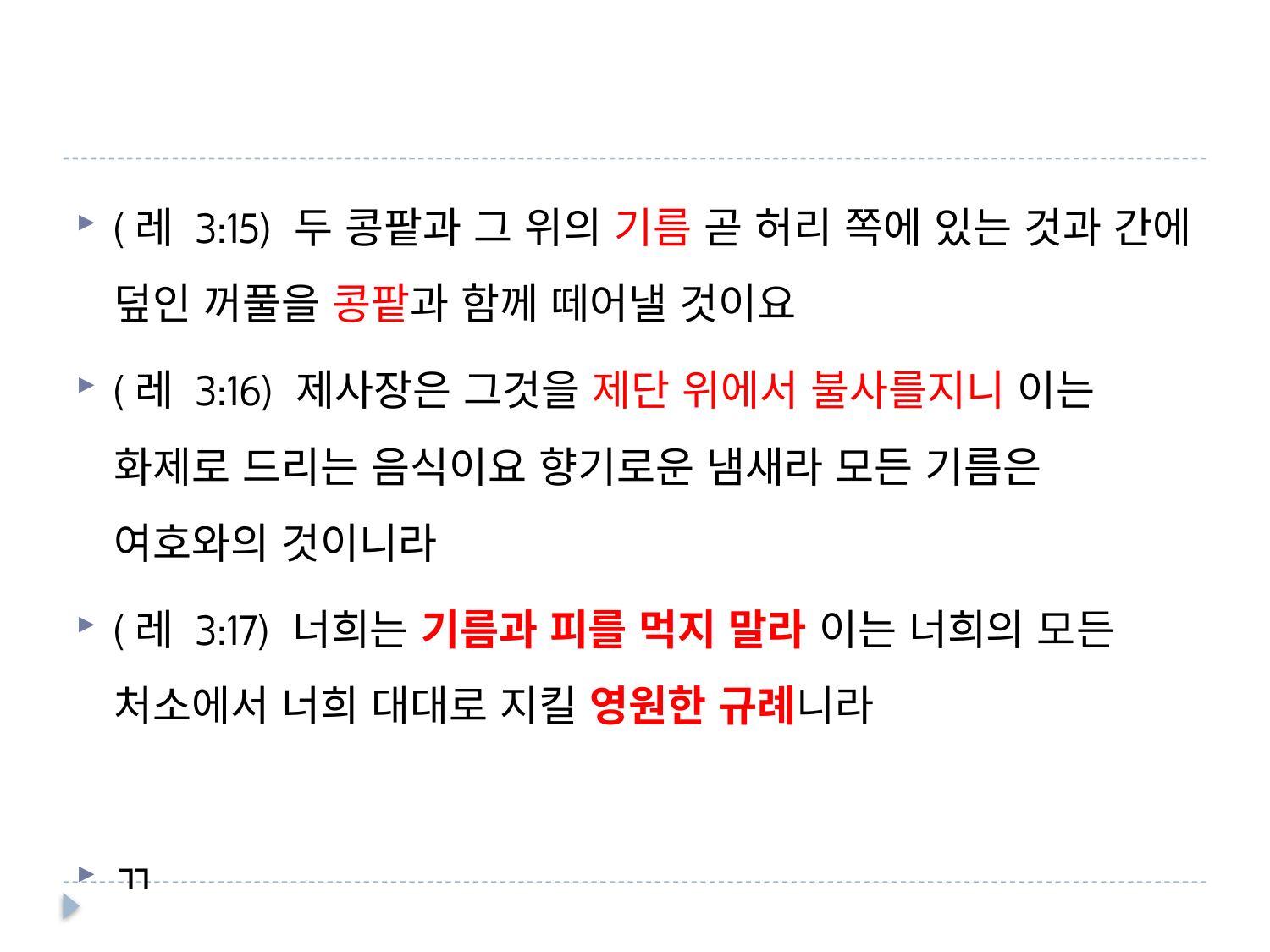

#
(레 3:15) 두 콩팥과 그 위의 기름 곧 허리 쪽에 있는 것과 간에 덮인 꺼풀을 콩팥과 함께 떼어낼 것이요
(레 3:16) 제사장은 그것을 제단 위에서 불사를지니 이는 화제로 드리는 음식이요 향기로운 냄새라 모든 기름은 여호와의 것이니라
(레 3:17) 너희는 기름과 피를 먹지 말라 이는 너희의 모든 처소에서 너희 대대로 지킬 영원한 규례니라

ㄲ